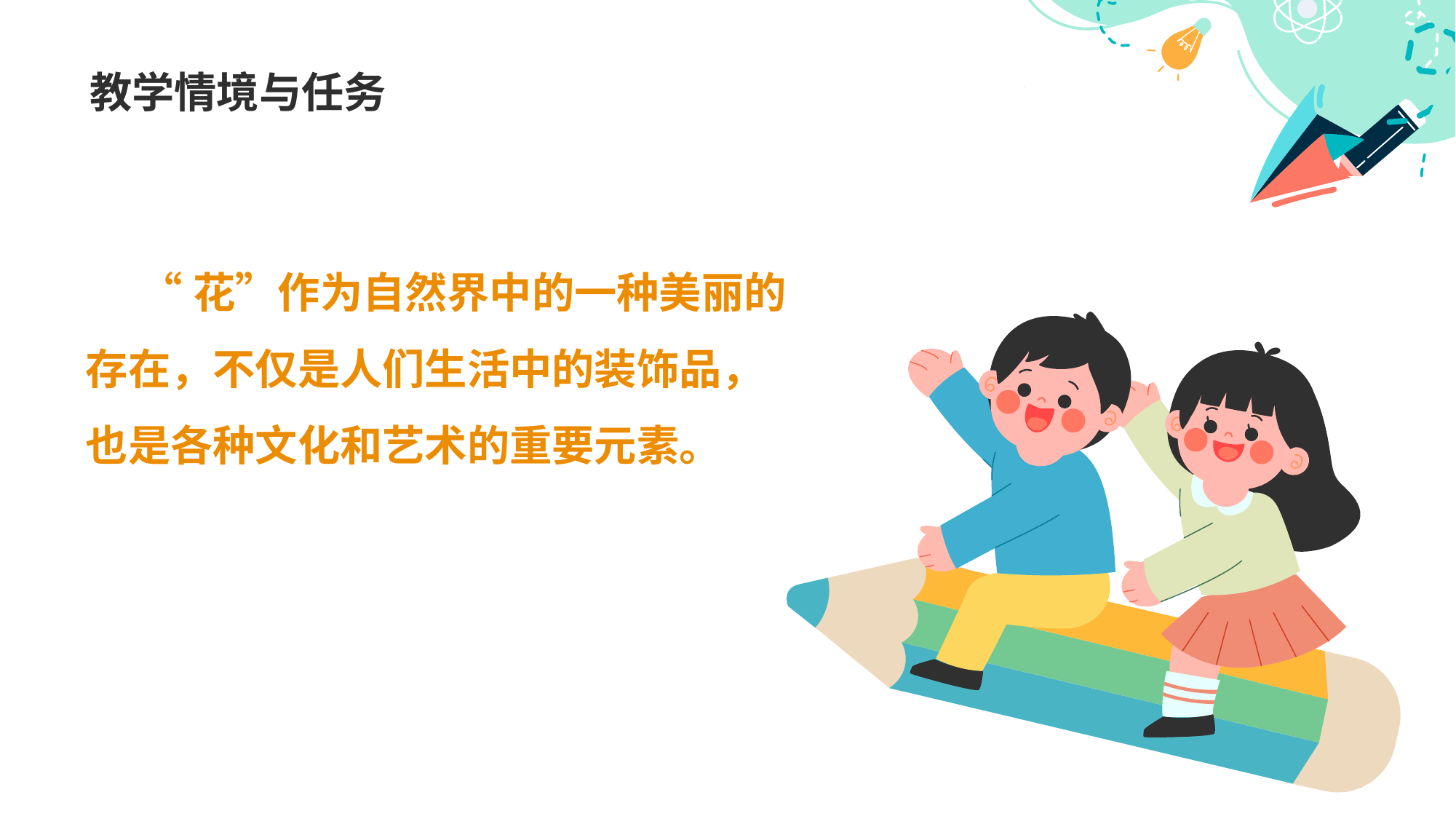

# 教学情境与任务
“花”作为自然界中的一种美丽的存在，不仅是人们生活中的装饰品，也是各种文化和艺术的重要元素。

4